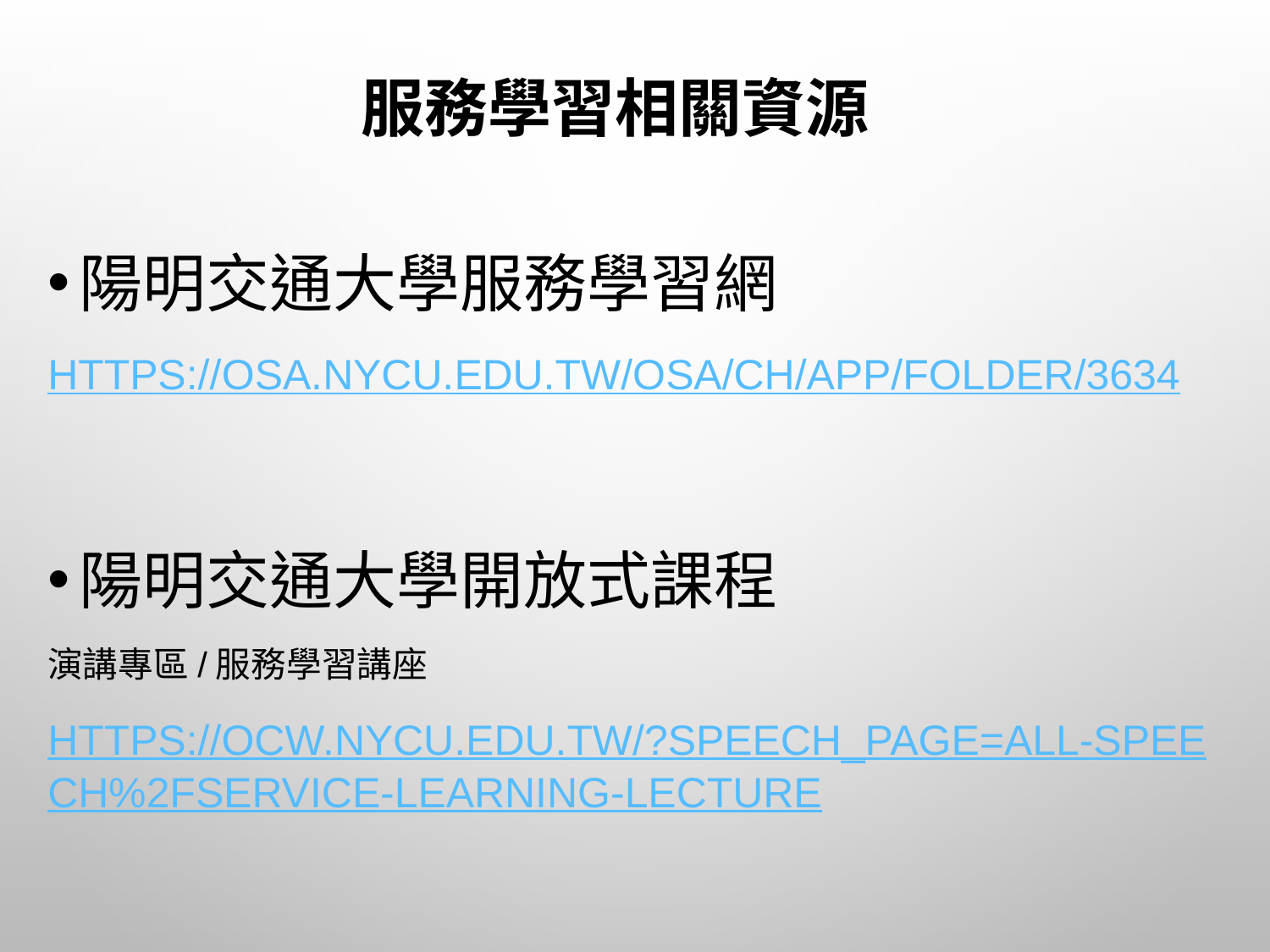

# 服務學習相關資源
陽明交通大學服務學習網
https://osa.nycu.edu.tw/osa/ch/app/folder/3634

陽明交通大學開放式課程
演講專區/服務學習講座
https://ocw.nycu.edu.tw/?speech_page=all-speech%2Fservice-learning-lecture